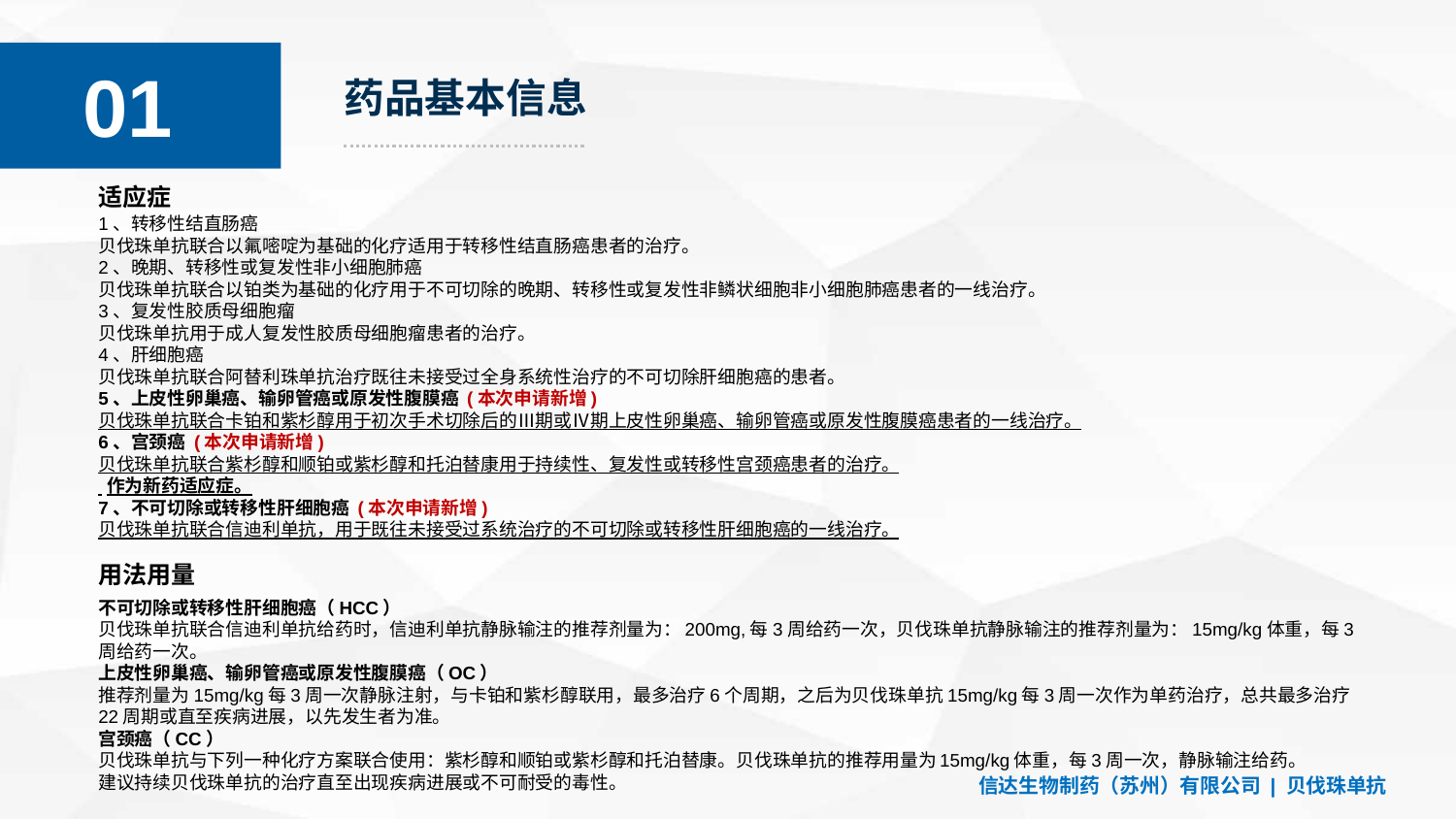

01
01
药品基本信息
适应症
1、转移性结直肠癌
贝伐珠单抗联合以氟嘧啶为基础的化疗适用于转移性结直肠癌患者的治疗。
2、晚期、转移性或复发性非小细胞肺癌
贝伐珠单抗联合以铂类为基础的化疗用于不可切除的晚期、转移性或复发性非鳞状细胞非小细胞肺癌患者的一线治疗。
3、复发性胶质母细胞瘤
贝伐珠单抗用于成人复发性胶质母细胞瘤患者的治疗。
4、肝细胞癌
贝伐珠单抗联合阿替利珠单抗治疗既往未接受过全身系统性治疗的不可切除肝细胞癌的患者。
5、上皮性卵巢癌、输卵管癌或原发性腹膜癌 (本次申请新增)
贝伐珠单抗联合卡铂和紫杉醇用于初次手术切除后的Ⅲ期或Ⅳ期上皮性卵巢癌、输卵管癌或原发性腹膜癌患者的一线治疗。
6、宫颈癌 (本次申请新增)
贝伐珠单抗联合紫杉醇和顺铂或紫杉醇和托泊替康用于持续性、复发性或转移性宫颈癌患者的治疗。
 作为新药适应症。
7、不可切除或转移性肝细胞癌 (本次申请新增)
贝伐珠单抗联合信迪利单抗，用于既往未接受过系统治疗的不可切除或转移性肝细胞癌的一线治疗。

用法用量
不可切除或转移性肝细胞癌（HCC）
贝伐珠单抗联合信迪利单抗给药时，信迪利单抗静脉输注的推荐剂量为：200mg,每3周给药一次，贝伐珠单抗静脉输注的推荐剂量为：15mg/kg体重，每3周给药一次。
上皮性卵巢癌、输卵管癌或原发性腹膜癌（OC）
推荐剂量为15mg/kg每3周一次静脉注射，与卡铂和紫杉醇联用，最多治疗6个周期，之后为贝伐珠单抗15mg/kg每3周一次作为单药治疗，总共最多治疗22周期或直至疾病进展，以先发生者为准。
宫颈癌（CC）
贝伐珠单抗与下列一种化疗方案联合使用：紫杉醇和顺铂或紫杉醇和托泊替康。贝伐珠单抗的推荐用量为15mg/kg体重，每3周一次，静脉输注给药。
建议持续贝伐珠单抗的治疗直至出现疾病进展或不可耐受的毒性。
信达生物制药（苏州）有限公司 | 贝伐珠单抗